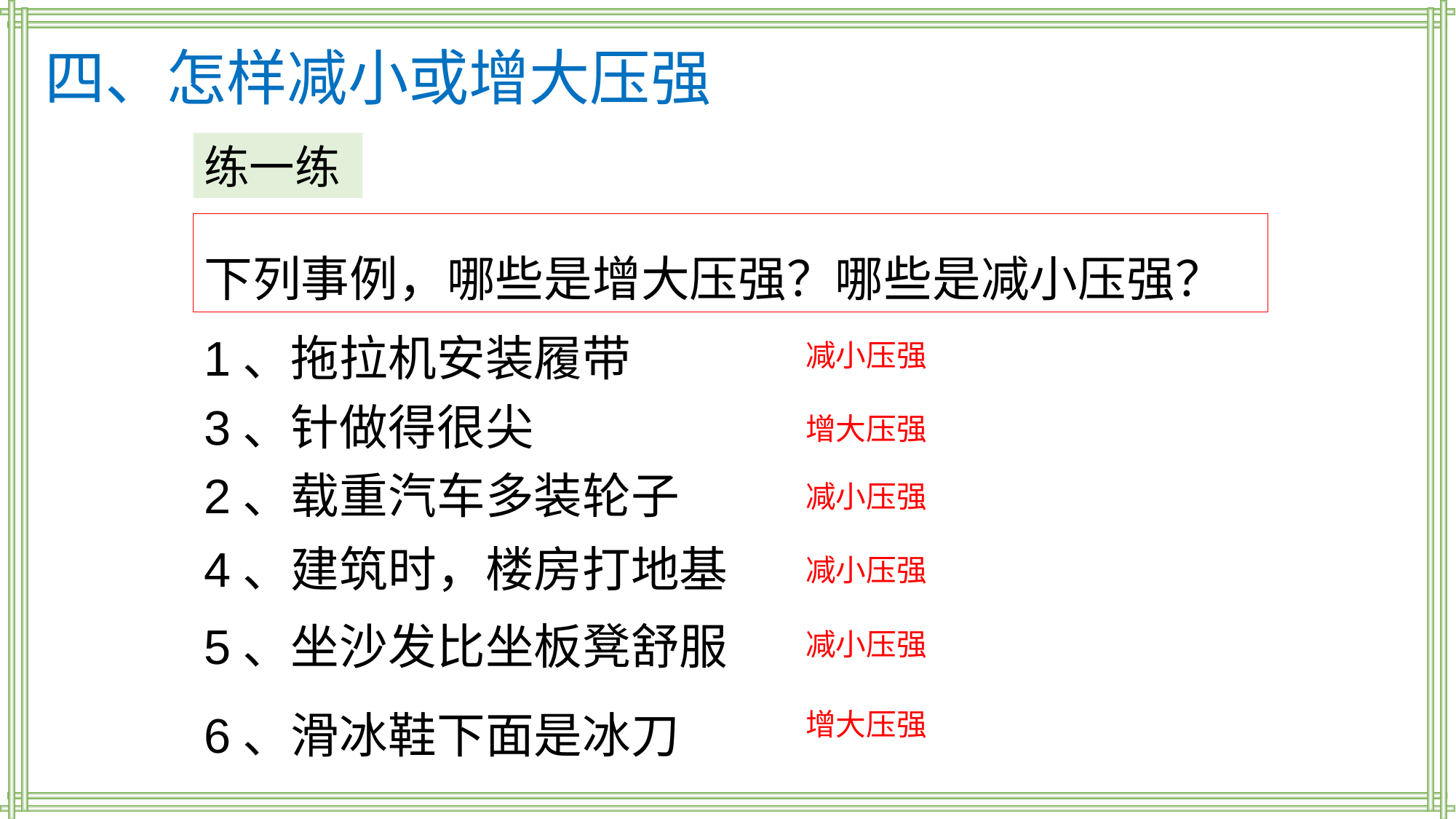

四、怎样减小或增大压强
练一练
下列事例，哪些是增大压强？哪些是减小压强？
1、拖拉机安装履带
减小压强
3、针做得很尖
增大压强
2、载重汽车多装轮子
减小压强
4、建筑时，楼房打地基
减小压强
5、坐沙发比坐板凳舒服
减小压强
6、滑冰鞋下面是冰刀
增大压强